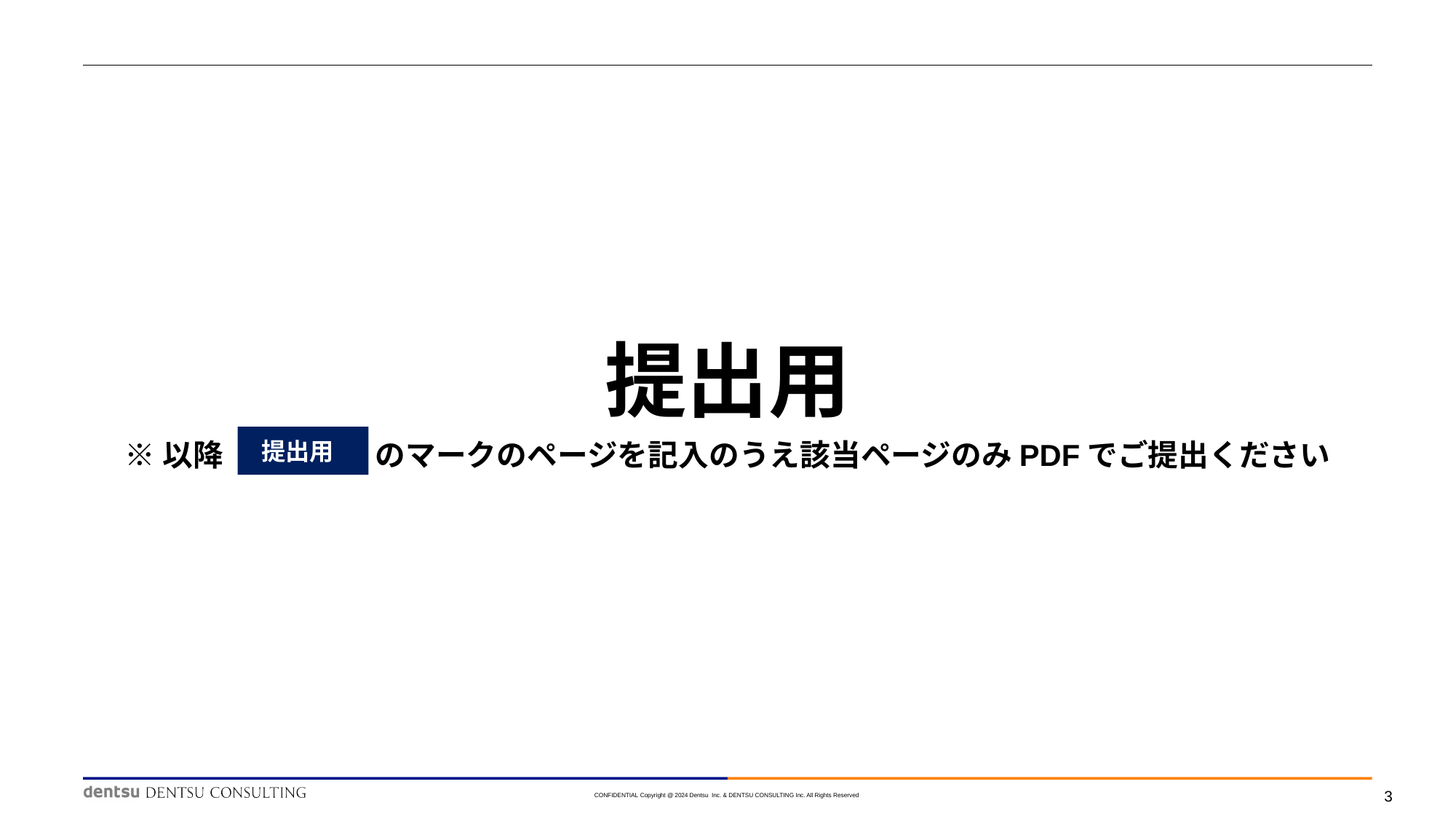

#
提出用
提出用
※以降　　　　　のマークのページを記入のうえ該当ページのみPDFでご提出ください